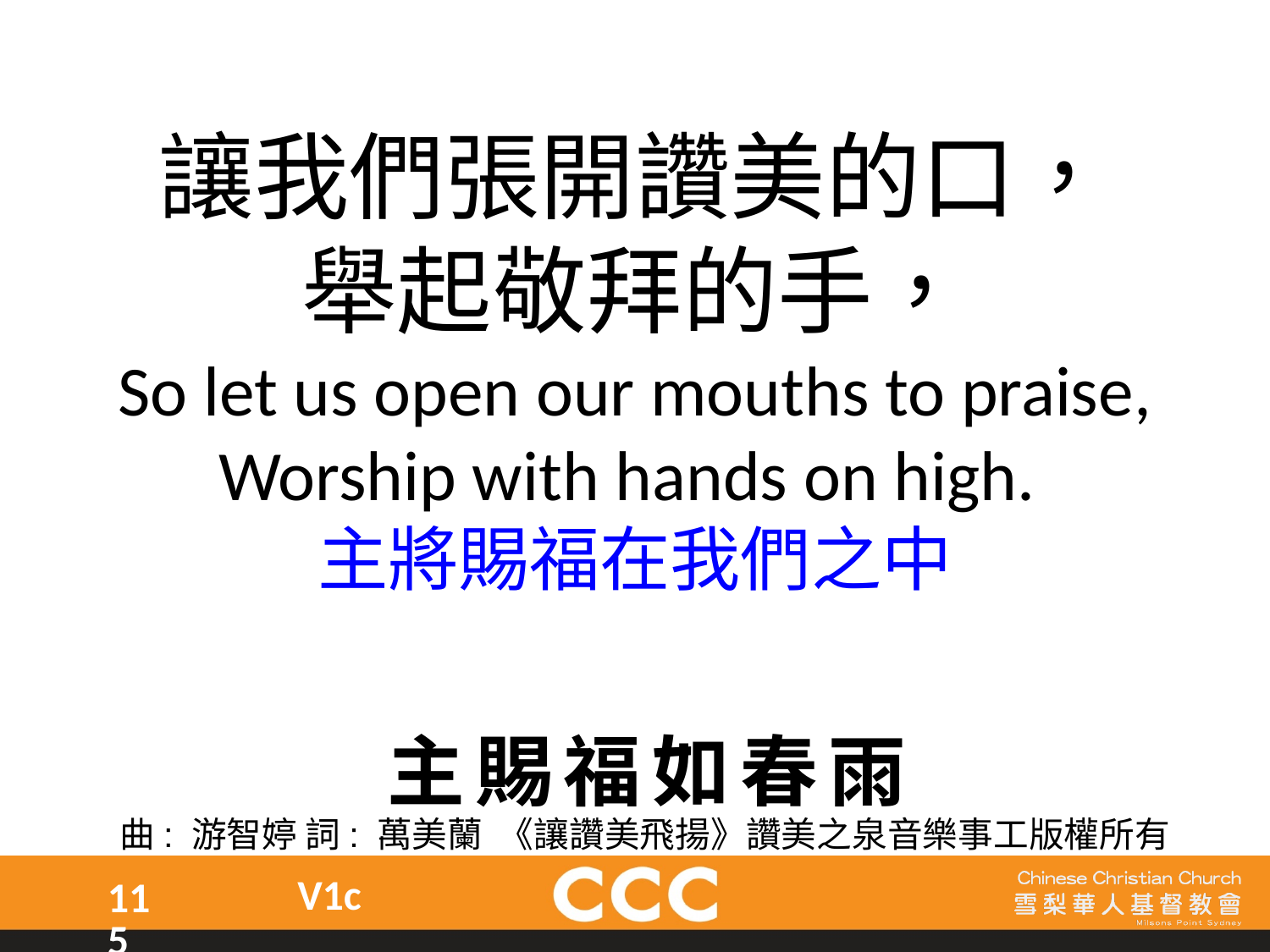

讓我們張開讚美的口，
舉起敬拜的手，
So let us open our mouths to praise,
Worship with hands on high.
主將賜福在我們之中
主賜福如春雨
曲: 游智婷 詞: 萬美蘭  《讓讚美飛揚》讚美之泉音樂事工版權所有
V1c
115